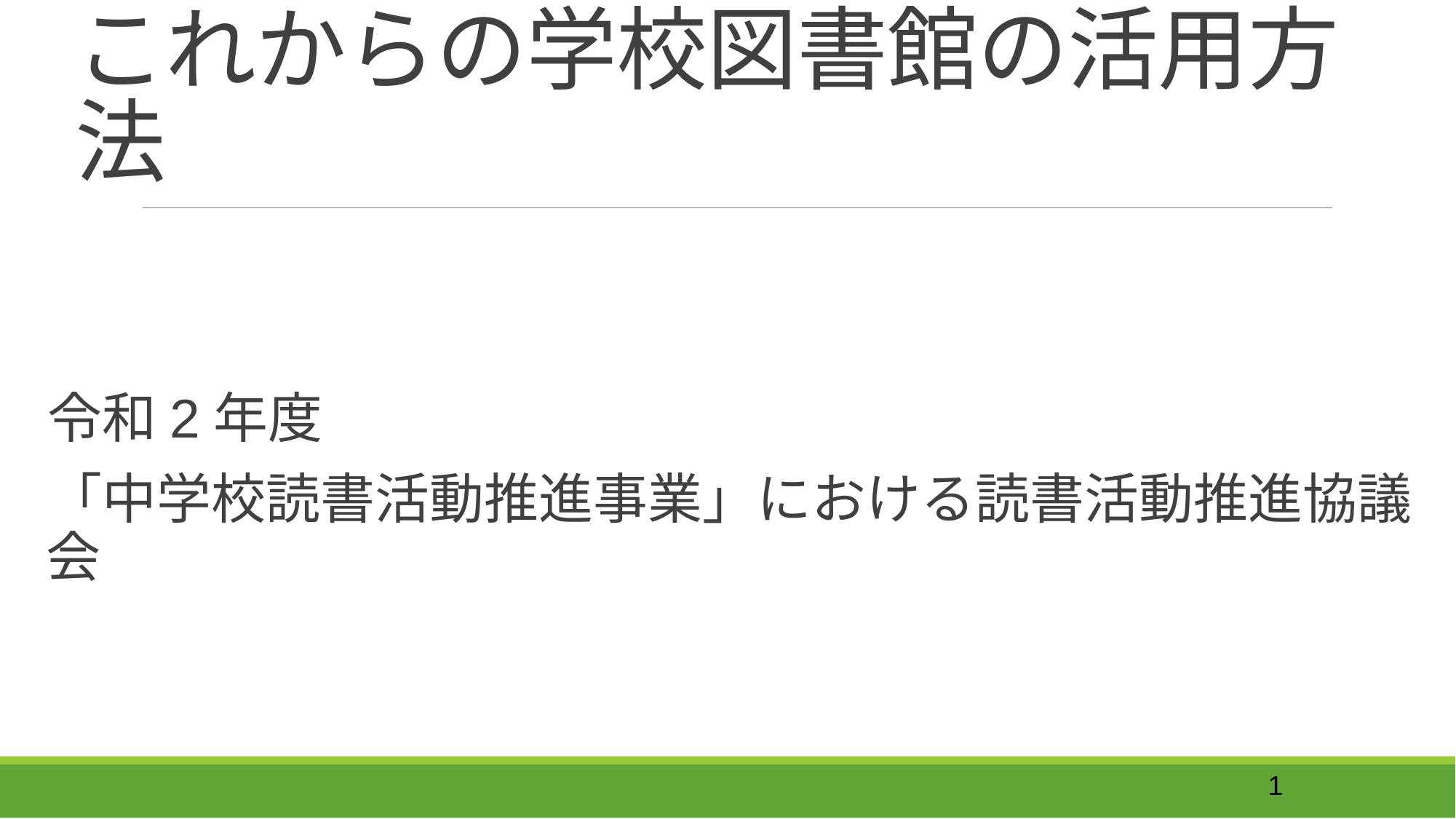

# これからの学校図書館の活用方法
令和2年度
「中学校読書活動推進事業」における読書活動推進協議会
1